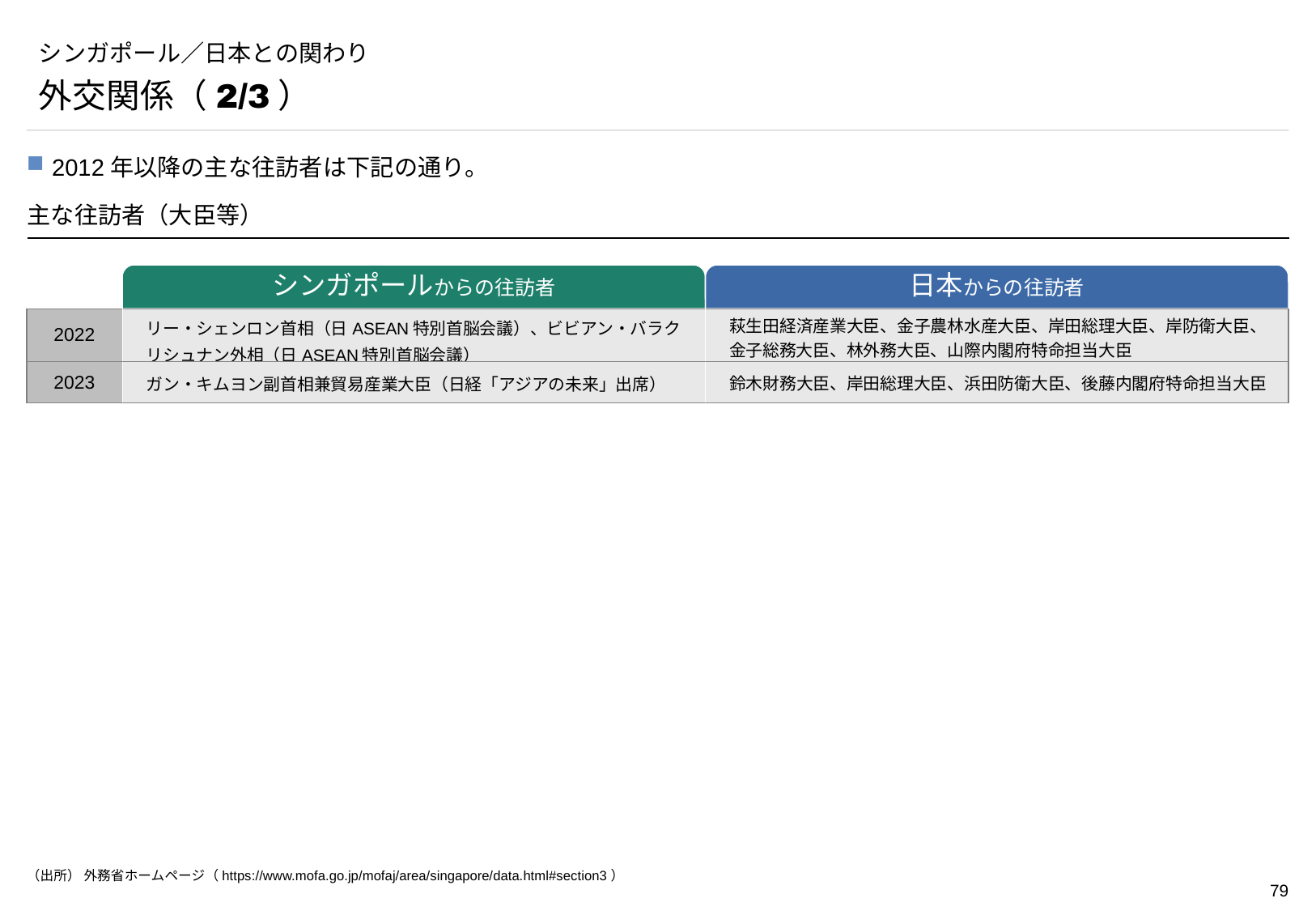

# シンガポール／日本との関わり
外交関係（2/3）
2012年以降の主な往訪者は下記の通り。
主な往訪者（大臣等）
シンガポールからの往訪者
日本からの往訪者
| 2022 | リー・シェンロン首相（日ASEAN特別首脳会議）、ビビアン・バラクリシュナン外相（日ASEAN特別首脳会議） | 萩生田経済産業大臣、金子農林水産大臣、岸田総理大臣、岸防衛大臣、金子総務大臣、林外務大臣、山際内閣府特命担当大臣 |
| --- | --- | --- |
| 2023 | ガン・キムヨン副首相兼貿易産業大臣（日経「アジアの未来」出席） | 鈴木財務大臣、岸田総理大臣、浜田防衛大臣、後藤内閣府特命担当大臣 |
（出所） 外務省ホームページ（https://www.mofa.go.jp/mofaj/area/singapore/data.html#section3）